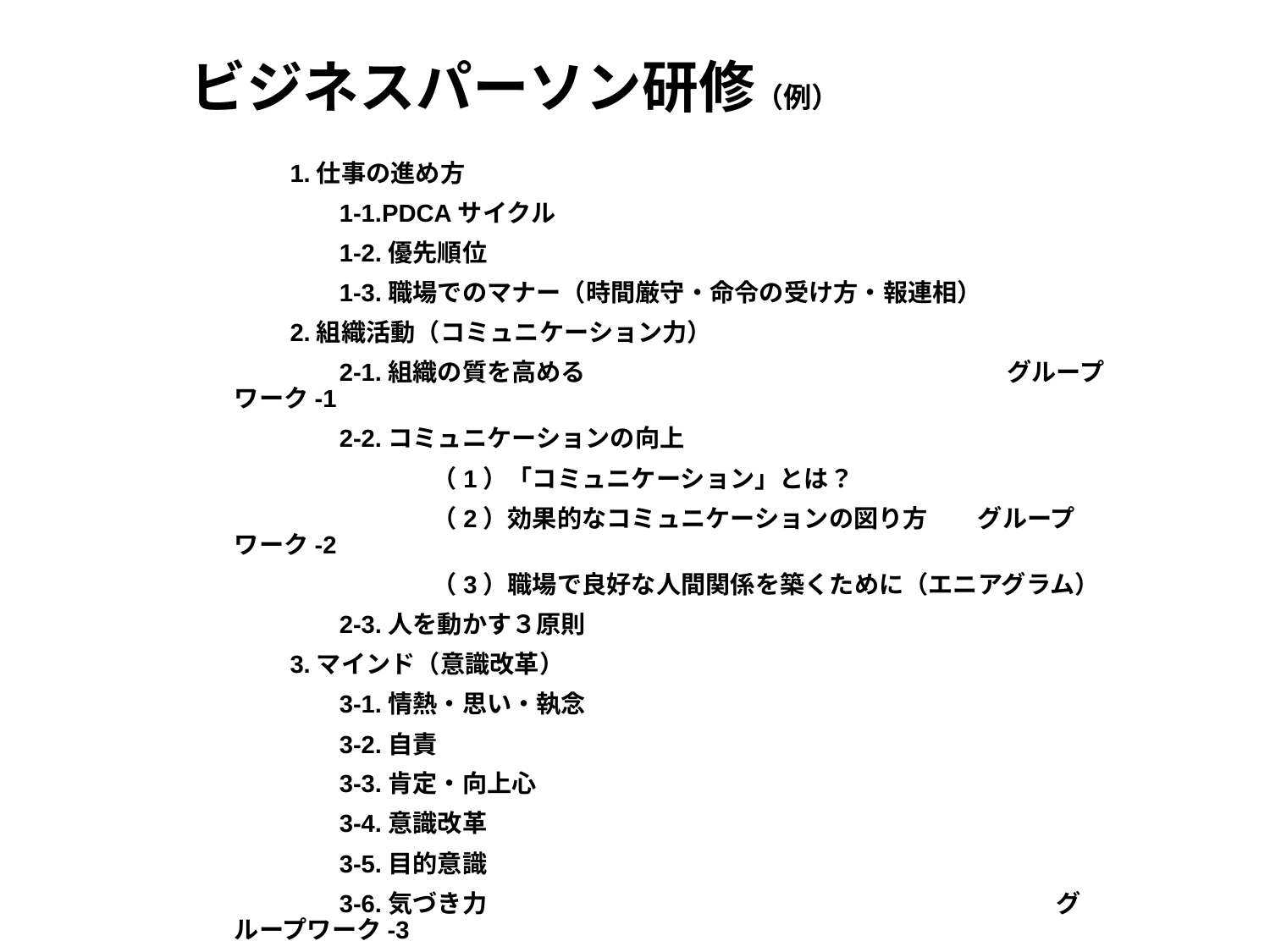

# ビジネスパーソン研修（例）
　　1.仕事の進め方
　　　　1-1.PDCAサイクル
　　　　1-2.優先順位
　　　　1-3.職場でのマナー（時間厳守・命令の受け方・報連相）
　　2.組織活動（コミュニケーション力）
　　　　2-1.組織の質を高める　　　　　　　　　　　　　　　　　グループワーク-1
　　　　2-2.コミュニケーションの向上
　　　　　　　　（1）「コミュニケーション」とは？
　　　　　　　　（2）効果的なコミュニケーションの図り方　　グループワーク-2
　　　　　　　　（3）職場で良好な人間関係を築くために（エニアグラム）
　　　　2-3.人を動かす３原則
　　3.マインド（意識改革）
　　　　3-1.情熱・思い・執念
　　　　3-2.自責
　　　　3-3.肯定・向上心
　　　　3-4.意識改革
　　　　3-5.目的意識
　　　　3-6.気づき力　　　　　　　　　　　　　　　　　　　　　　　グループワーク-3